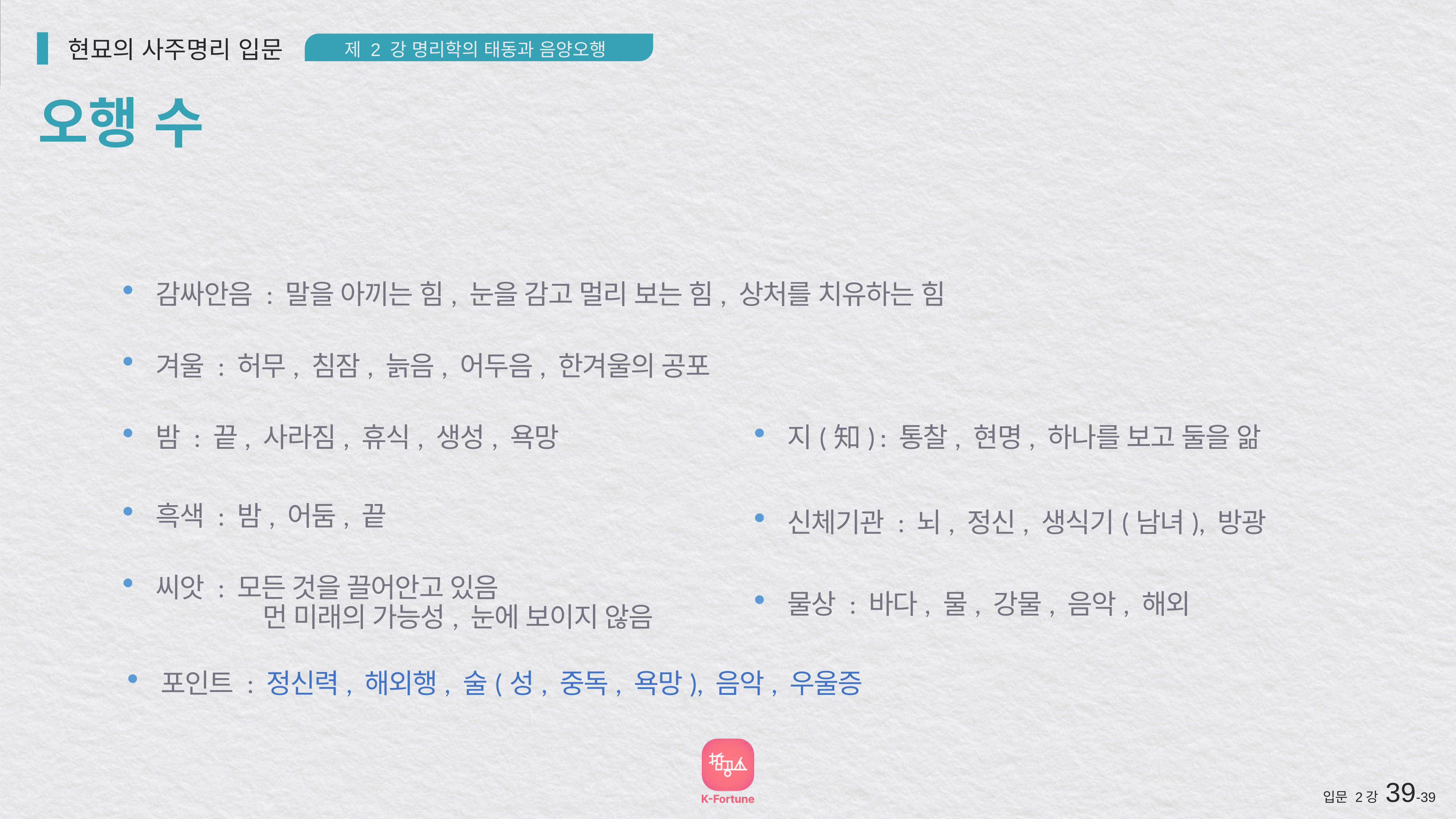

현묘의 사주명리 입문

제 2 강 명리학의 태동과 음양오행
오행 수
감싸안음 : 말을 아끼는 힘, 눈을 감고 멀리 보는 힘, 상처를 치유하는 힘
겨울 : 허무, 침잠, 늙음, 어두음, 한겨울의 공포
밤 : 끝, 사라짐, 휴식, 생성, 욕망
지(知) : 통찰, 현명, 하나를 보고 둘을 앎
흑색 : 밤, 어둠, 끝
신체기관 : 뇌, 정신, 생식기(남녀), 방광
씨앗 : 모든 것을 끌어안고 있음
                    먼 미래의 가능성, 눈에 보이지 않음
물상 : 바다, 물, 강물, 음악, 해외
포인트 : 정신력, 해외행, 술(성, 중독, 욕망), 음악, 우울증